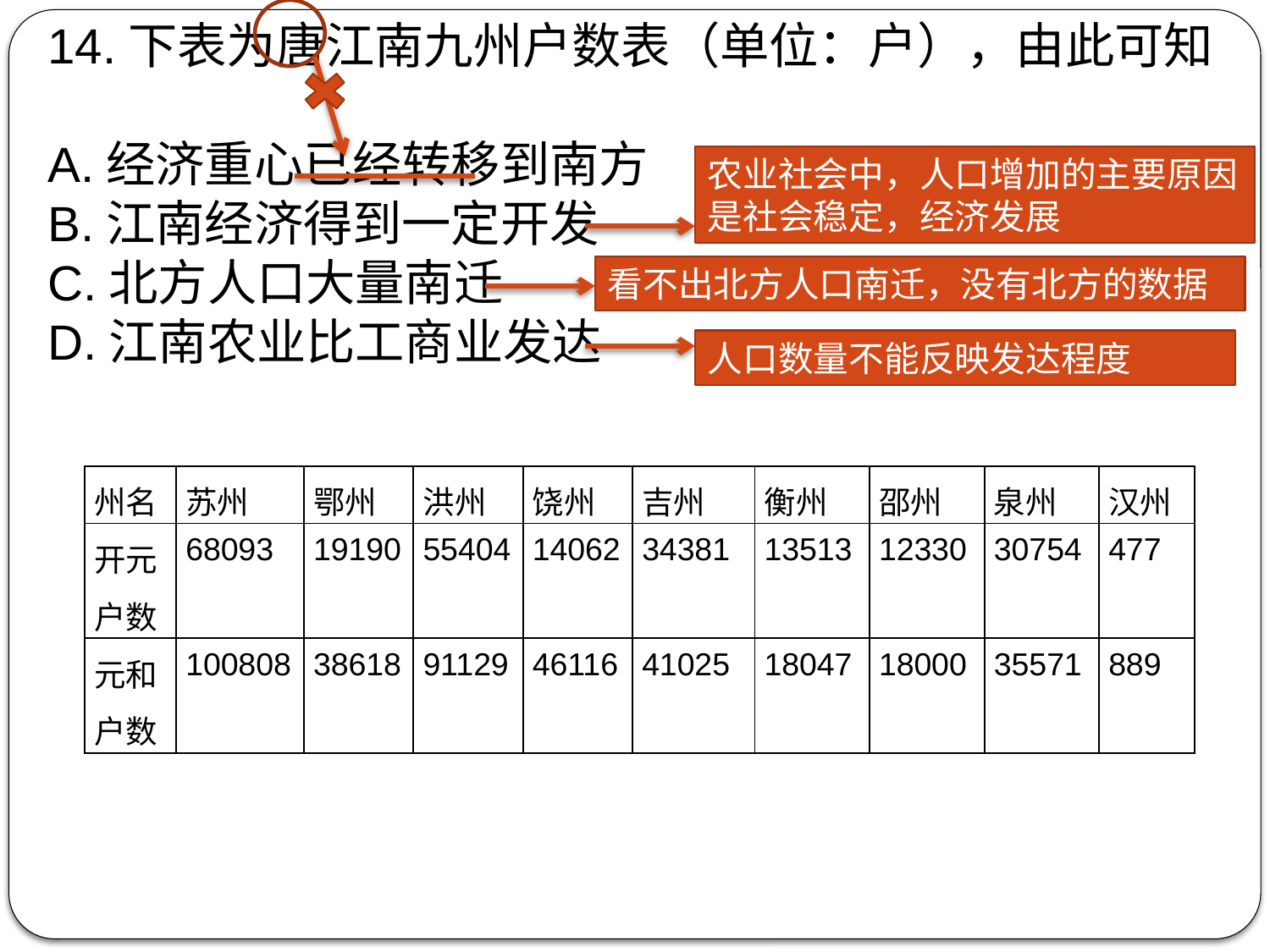

14.下表为唐江南九州户数表（单位：户），由此可知

A.经济重心已经转移到南方
B.江南经济得到一定开发
C.北方人口大量南迁
D.江南农业比工商业发达

农业社会中，人口增加的主要原因是社会稳定，经济发展
看不出北方人口南迁，没有北方的数据
人口数量不能反映发达程度
| 州名 | 苏州 | 鄂州 | 洪州 | 饶州 | 吉州 | 衡州 | 邵州 | 泉州 | 汉州 |
| --- | --- | --- | --- | --- | --- | --- | --- | --- | --- |
| 开元 户数 | 68093 | 19190 | 55404 | 14062 | 34381 | 13513 | 12330 | 30754 | 477 |
| 元和 户数 | 100808 | 38618 | 91129 | 46116 | 41025 | 18047 | 18000 | 35571 | 889 |